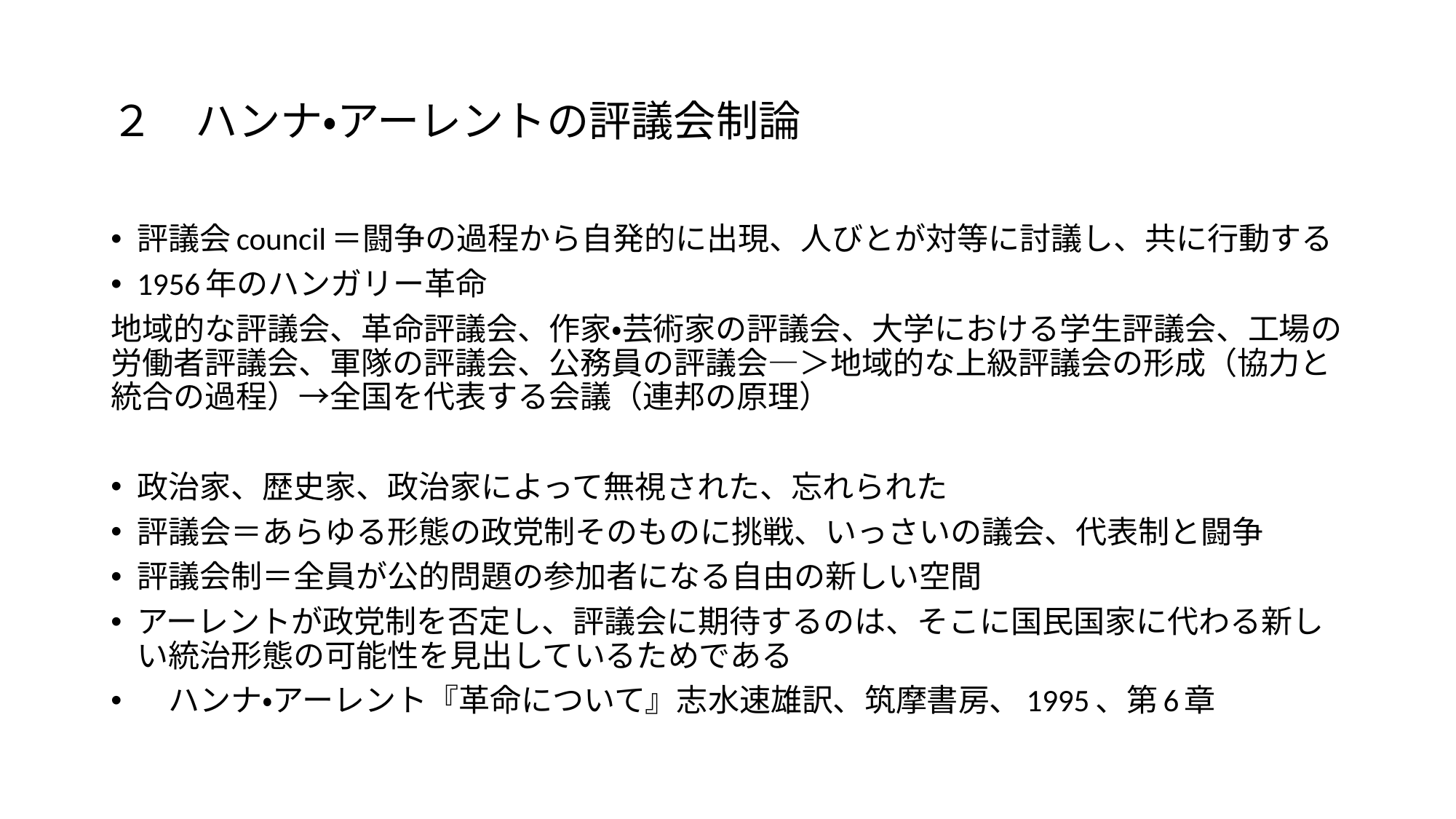

# ２　ハンナ・アーレントの評議会制論
評議会council＝闘争の過程から自発的に出現、人びとが対等に討議し、共に行動する
1956年のハンガリー革命
地域的な評議会、革命評議会、作家・芸術家の評議会、大学における学生評議会、工場の労働者評議会、軍隊の評議会、公務員の評議会―＞地域的な上級評議会の形成（協力と統合の過程）→全国を代表する会議（連邦の原理）

政治家、歴史家、政治家によって無視された、忘れられた
評議会＝あらゆる形態の政党制そのものに挑戦、いっさいの議会、代表制と闘争
評議会制＝全員が公的問題の参加者になる自由の新しい空間
アーレントが政党制を否定し、評議会に期待するのは、そこに国民国家に代わる新しい統治形態の可能性を見出しているためである
　ハンナ・アーレント『革命について』志水速雄訳、筑摩書房、1995、第6章